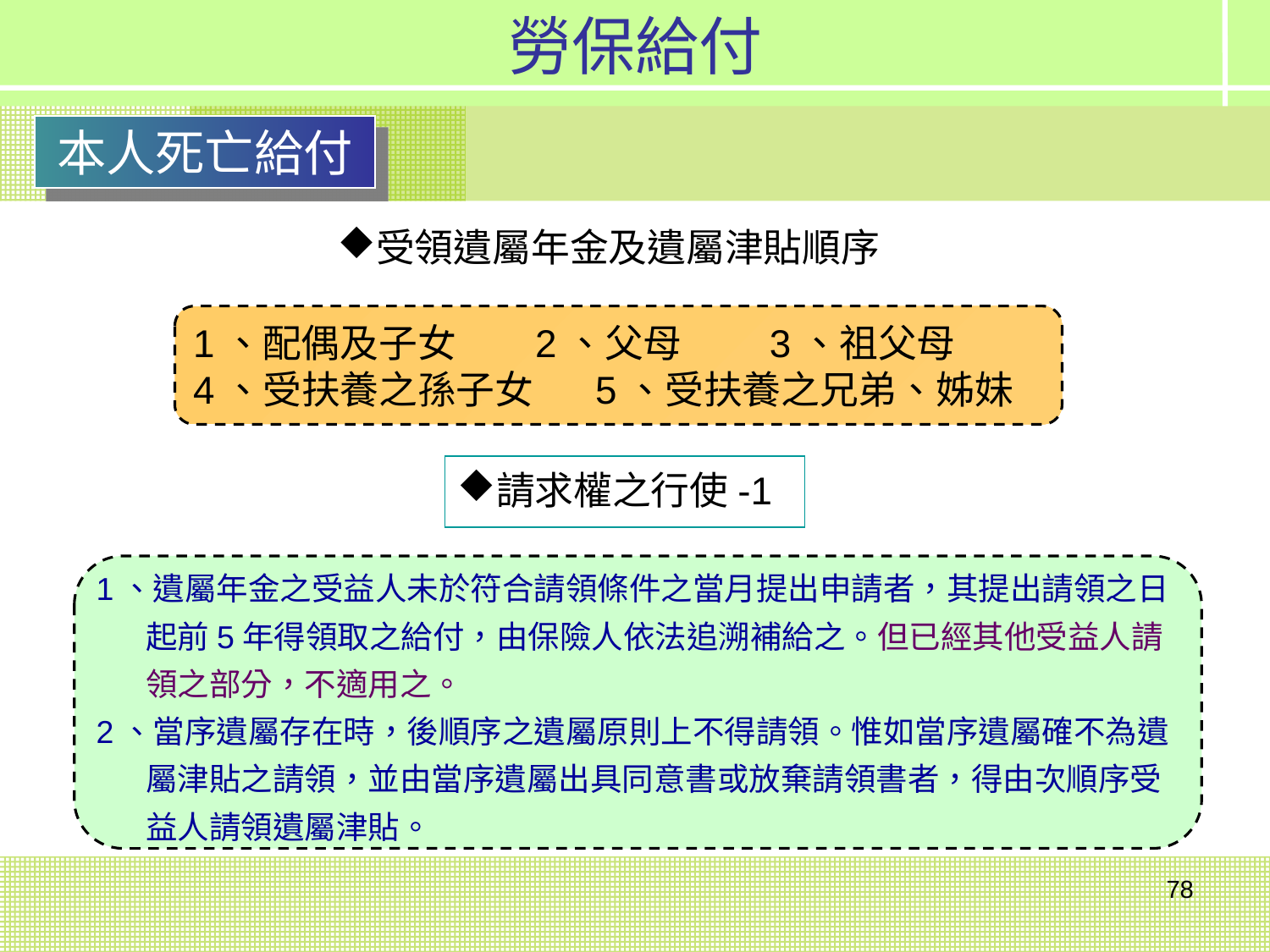

勞保給付

本人死亡給付
受領遺屬年金及遺屬津貼順序
1、配偶及子女        2、父母         3、祖父母
4、受扶養之孫子女      5、受扶養之兄弟、姊妹
請求權之行使-1
1、遺屬年金之受益人未於符合請領條件之當月提出申請者，其提出請領之日起前5年得領取之給付，由保險人依法追溯補給之。但已經其他受益人請領之部分，不適用之。
2、當序遺屬存在時，後順序之遺屬原則上不得請領。惟如當序遺屬確不為遺屬津貼之請領，並由當序遺屬出具同意書或放棄請領書者，得由次順序受益人請領遺屬津貼。
78